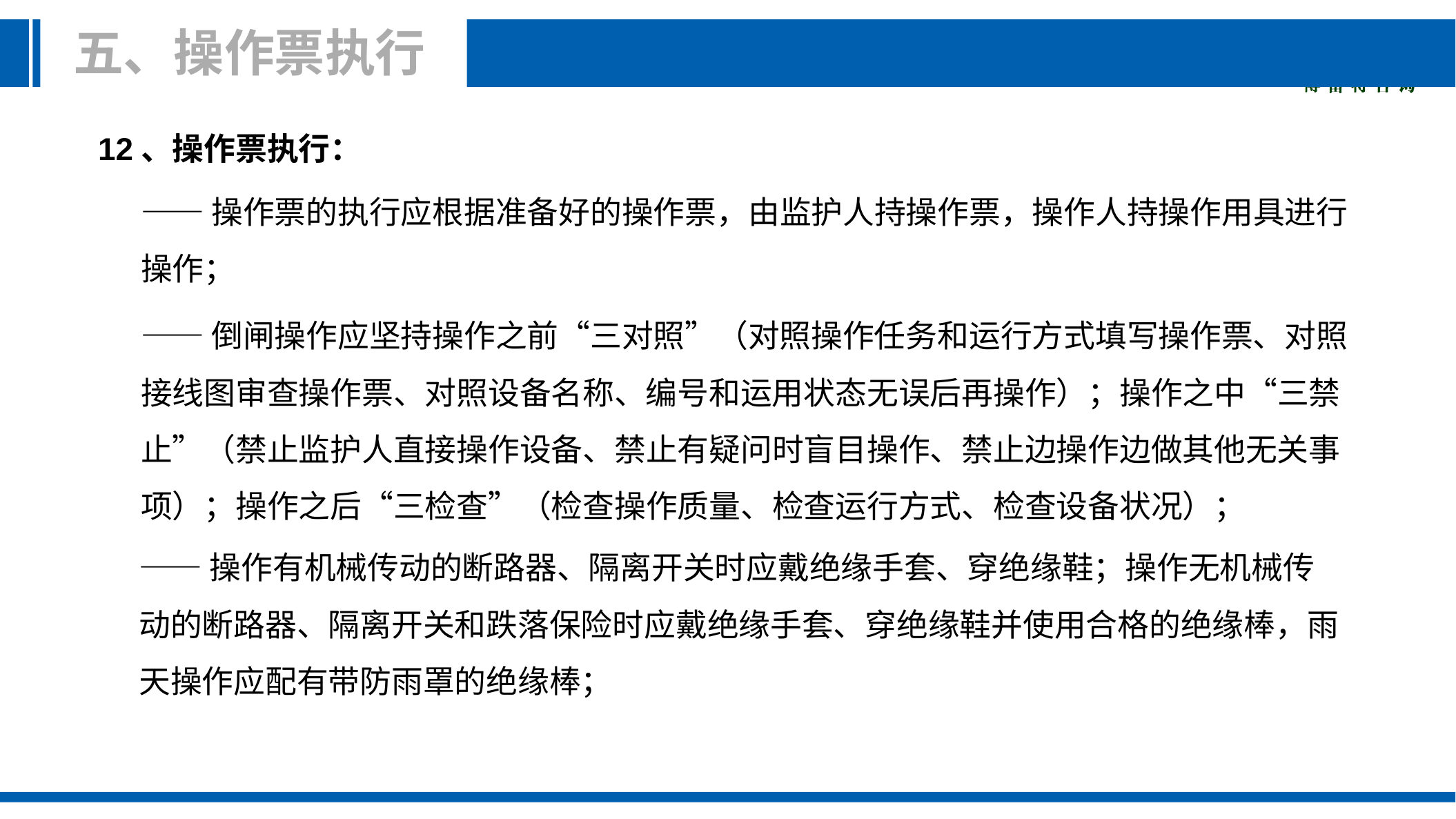

五、操作票执行
12、操作票执行：
——操作票的执行应根据准备好的操作票，由监护人持操作票，操作人持操作用具进行操作；
——倒闸操作应坚持操作之前“三对照”（对照操作任务和运行方式填写操作票、对照接线图审查操作票、对照设备名称、编号和运用状态无误后再操作）；操作之中“三禁止”（禁止监护人直接操作设备、禁止有疑问时盲目操作、禁止边操作边做其他无关事项）；操作之后“三检查”（检查操作质量、检查运行方式、检查设备状况）；
——操作有机械传动的断路器、隔离开关时应戴绝缘手套、穿绝缘鞋；操作无机械传动的断路器、隔离开关和跌落保险时应戴绝缘手套、穿绝缘鞋并使用合格的绝缘棒，雨天操作应配有带防雨罩的绝缘棒；